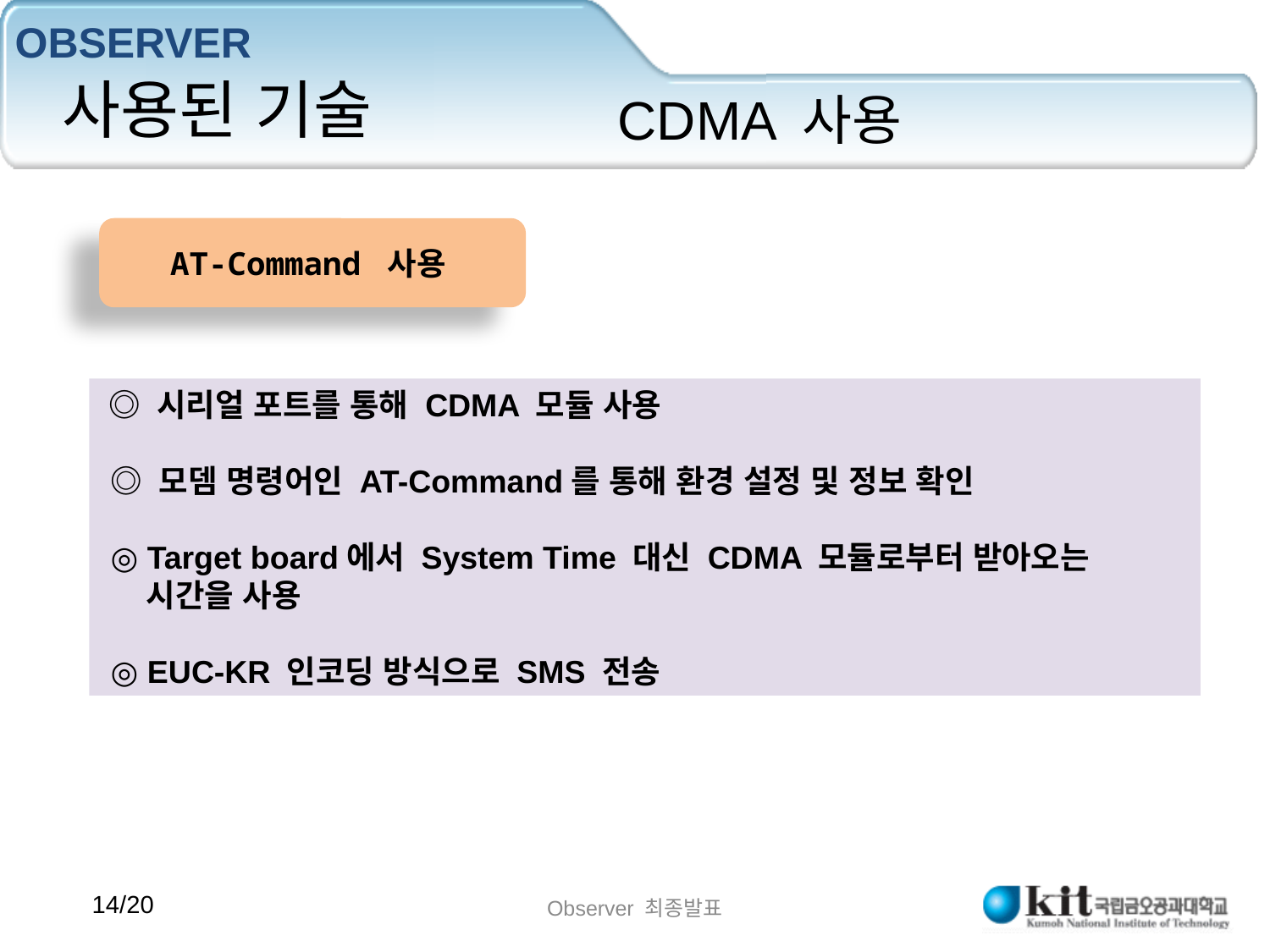

# 사용된 기술
CDMA 사용
AT-Command 사용
 ◎ 시리얼 포트를 통해 CDMA 모듈 사용

 ◎ 모뎀 명령어인 AT-Command를 통해 환경 설정 및 정보 확인

 ◎ Target board에서 System Time 대신 CDMA 모듈로부터 받아오는
     시간을 사용

 ◎ EUC-KR 인코딩 방식으로 SMS 전송
Observer 최종발표
14/20